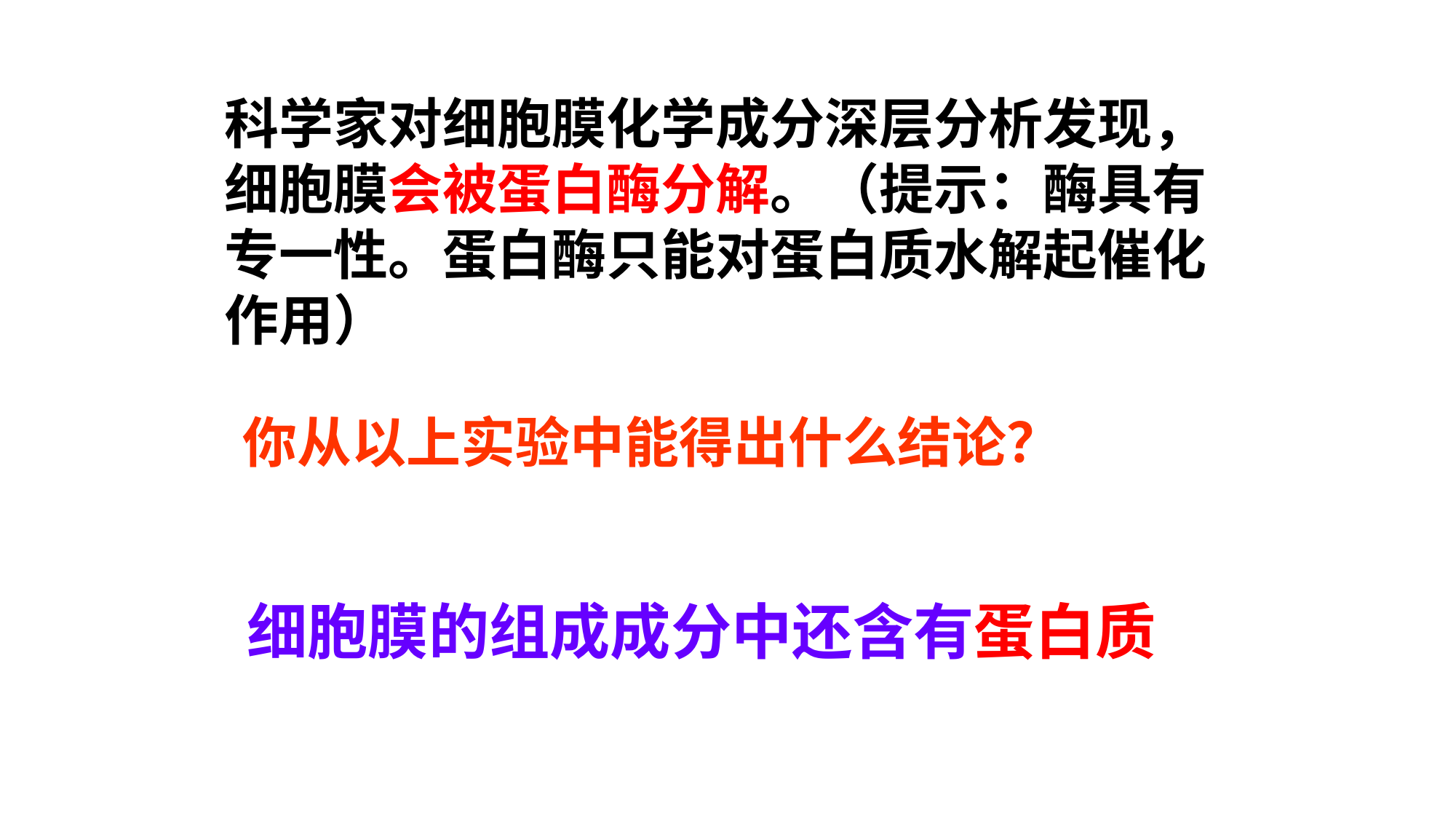

科学家对细胞膜化学成分深层分析发现，细胞膜会被蛋白酶分解。（提示：酶具有专一性。蛋白酶只能对蛋白质水解起催化作用）
你从以上实验中能得出什么结论？
细胞膜的组成成分中还含有蛋白质